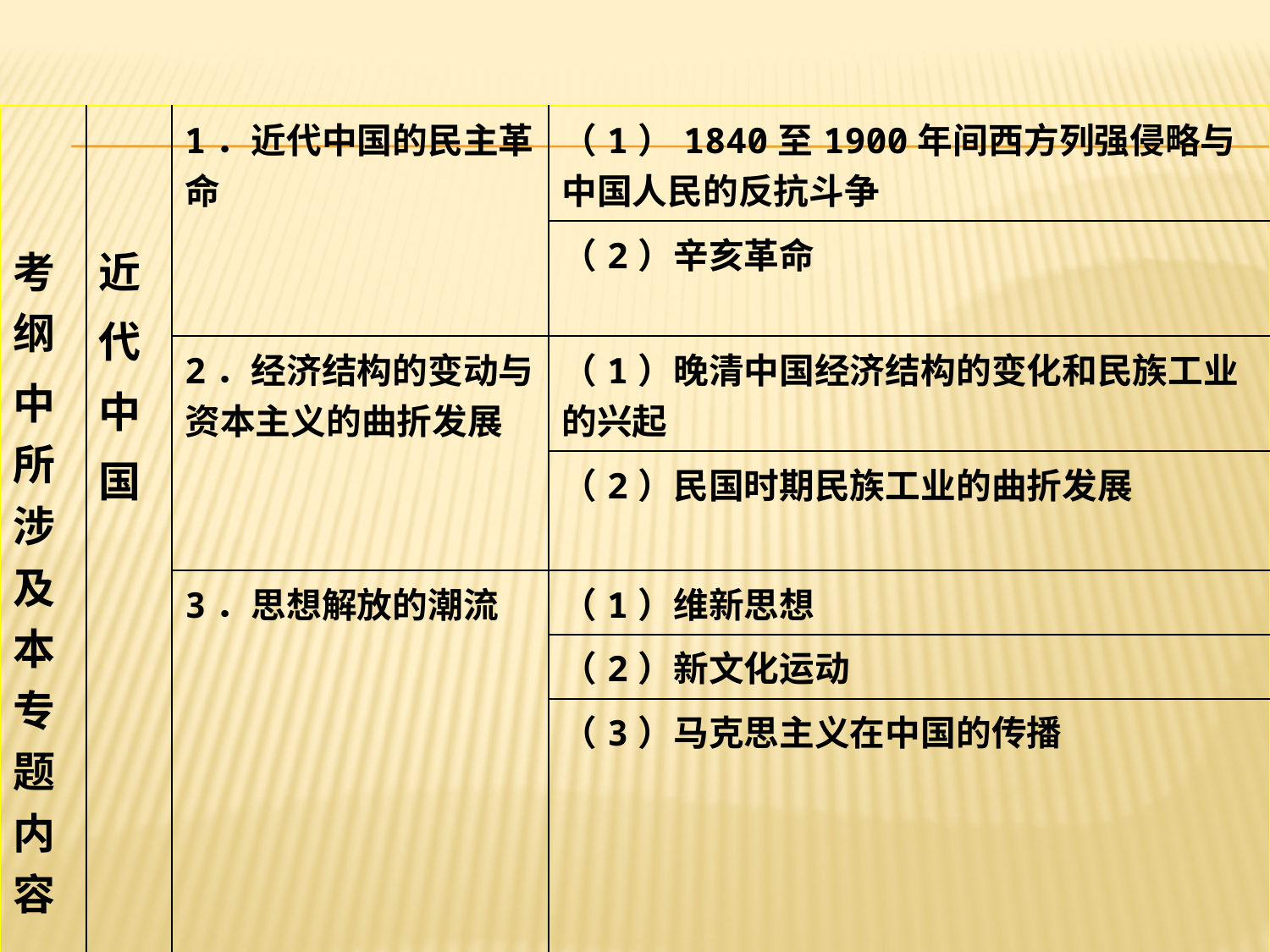

| 考纲 中所涉及本专题内容 | 近 代 中 国 | 1．近代中国的民主革命 | （1）1840至1900年间西方列强侵略与中国人民的反抗斗争 |
| --- | --- | --- | --- |
|  |  |  | （2）辛亥革命 |
|  |  | 2．经济结构的变动与资本主义的曲折发展 | （1）晚清中国经济结构的变化和民族工业的兴起 |
|  |  |  | （2）民国时期民族工业的曲折发展 |
|  |  | 3．思想解放的潮流 | （1）维新思想 |
|  |  |  | （2）新文化运动 |
|  |  |  | （3）马克思主义在中国的传播 |
|  | 现 代 中 国 | 4.中国近现代社会生活的变迁 5．20世纪以来中国重大思想理论成果 | （1）物质生活和社会习俗的变化 |
|  |  |  | （2）交通、通讯工具的进步 |
|  |  |  | （3）大众传媒的发展 |
|  |  |  | （1）孙中山的三民主义 |